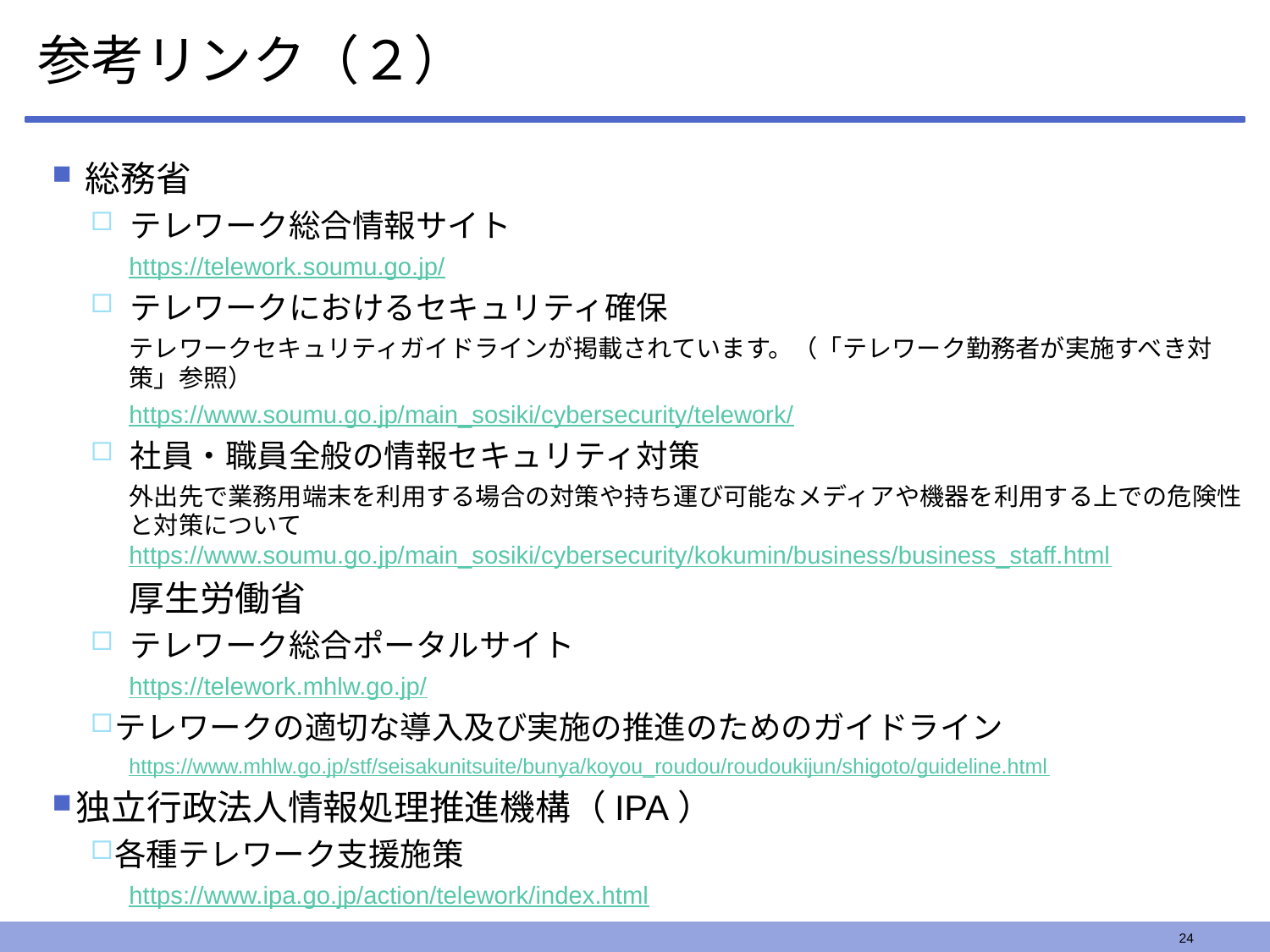

# 参考リンク（２）
総務省
テレワーク総合情報サイト
https://telework.soumu.go.jp/
テレワークにおけるセキュリティ確保
テレワークセキュリティガイドラインが掲載されています。（「テレワーク勤務者が実施すべき対策」参照）
https://www.soumu.go.jp/main_sosiki/cybersecurity/telework/
社員・職員全般の情報セキュリティ対策
外出先で業務用端末を利用する場合の対策や持ち運び可能なメディアや機器を利用する上での危険性と対策についてhttps://www.soumu.go.jp/main_sosiki/cybersecurity/kokumin/business/business_staff.html
厚生労働省
テレワーク総合ポータルサイト
https://telework.mhlw.go.jp/
テレワークの適切な導入及び実施の推進のためのガイドライン
https://www.mhlw.go.jp/stf/seisakunitsuite/bunya/koyou_roudou/roudoukijun/shigoto/guideline.html
独立行政法人情報処理推進機構（IPA）
各種テレワーク支援施策
https://www.ipa.go.jp/action/telework/index.html

24